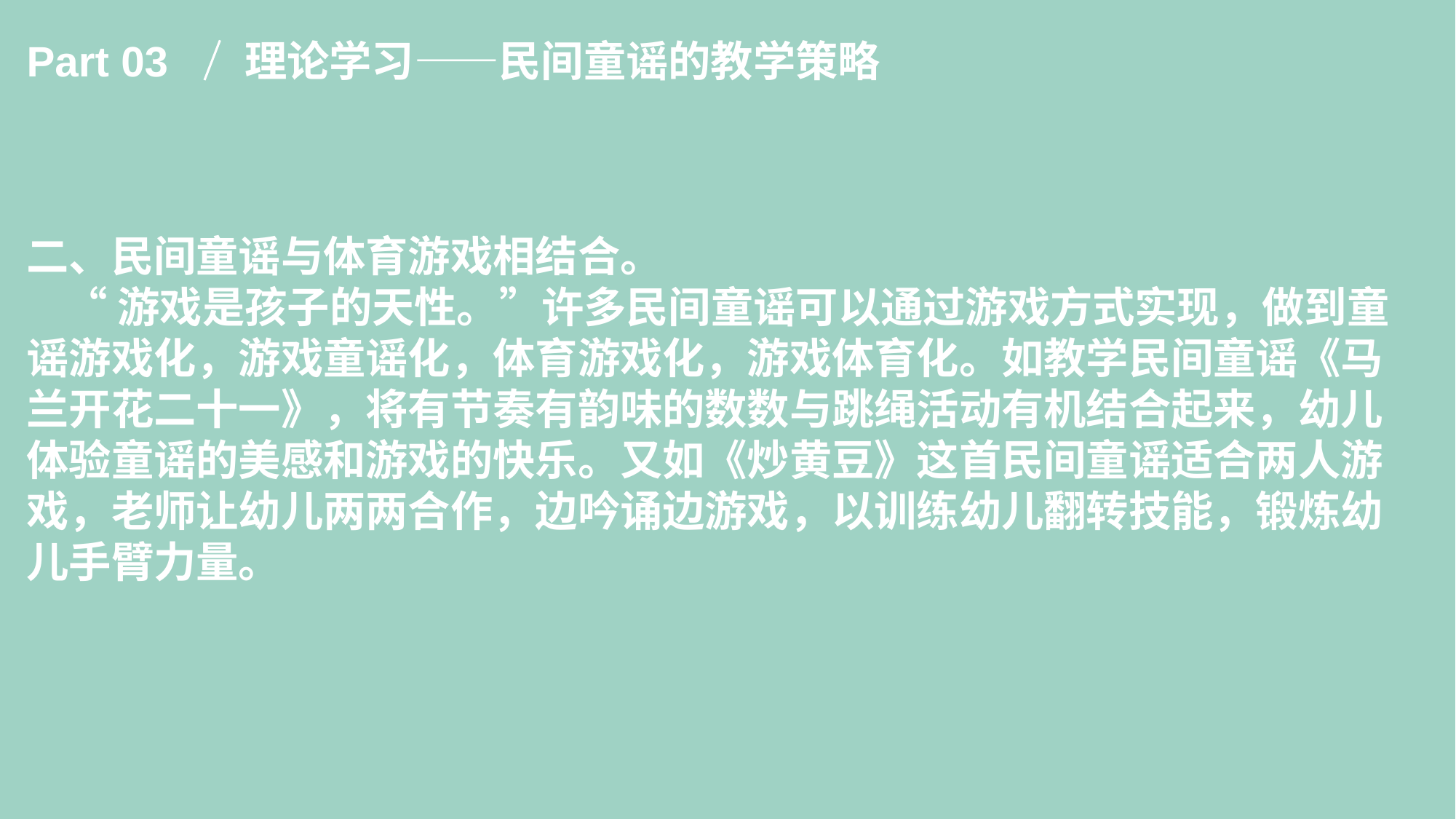

理论学习——民间童谣的教学策略
Part 03
二、民间童谣与体育游戏相结合。
    “游戏是孩子的天性。”许多民间童谣可以通过游戏方式实现，做到童谣游戏化，游戏童谣化，体育游戏化，游戏体育化。如教学民间童谣《马兰开花二十一》，将有节奏有韵味的数数与跳绳活动有机结合起来，幼儿体验童谣的美感和游戏的快乐。又如《炒黄豆》这首民间童谣适合两人游戏，老师让幼儿两两合作，边吟诵边游戏，以训练幼儿翻转技能，锻炼幼儿手臂力量。